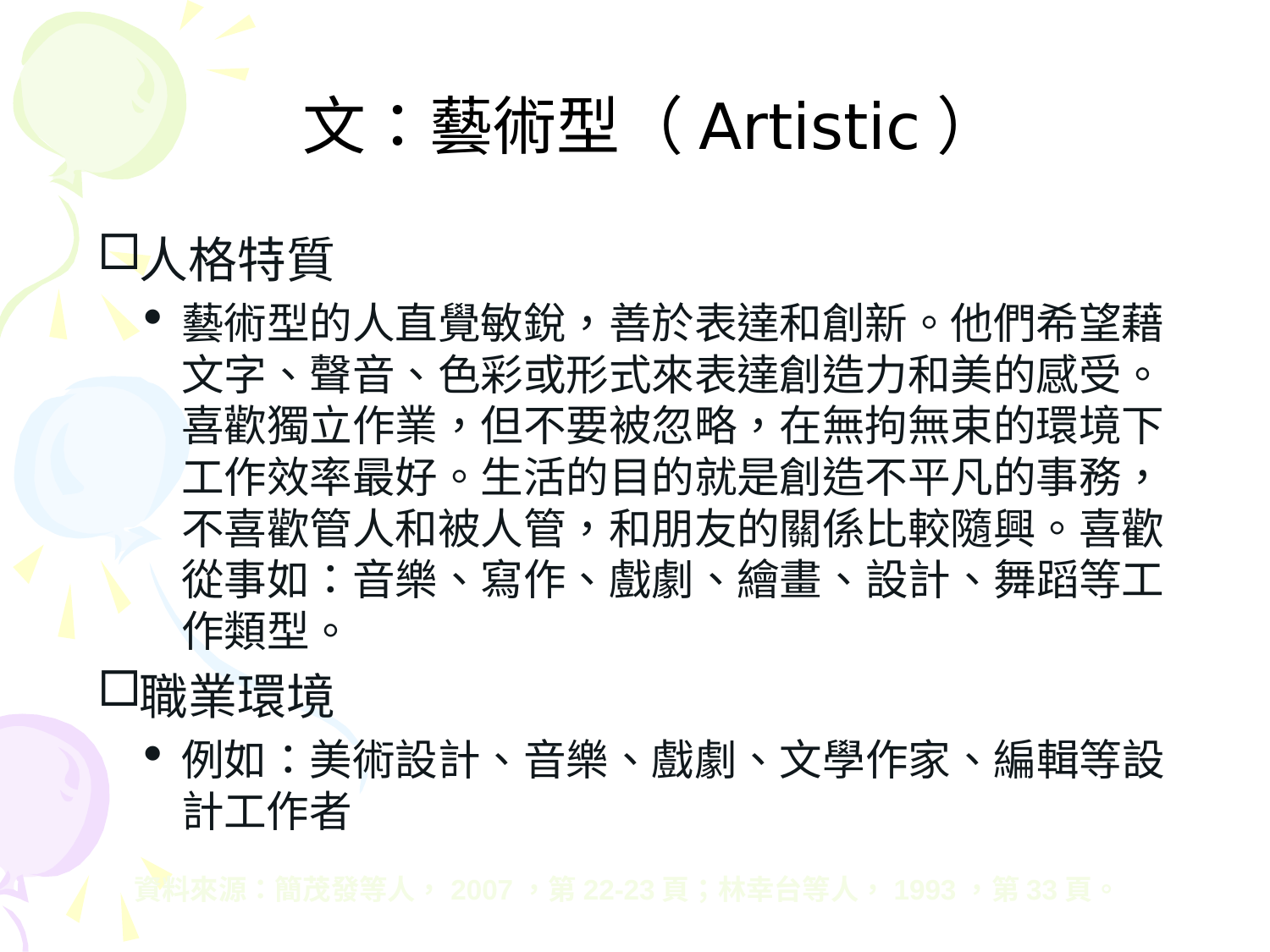

# 文：藝術型（Artistic）
人格特質
藝術型的人直覺敏銳，善於表達和創新。他們希望藉文字、聲音、色彩或形式來表達創造力和美的感受。喜歡獨立作業，但不要被忽略，在無拘無束的環境下工作效率最好。生活的目的就是創造不平凡的事務，不喜歡管人和被人管，和朋友的關係比較隨興。喜歡從事如：音樂、寫作、戲劇、繪畫、設計、舞蹈等工作類型。
職業環境
例如：美術設計、音樂、戲劇、文學作家、編輯等設計工作者
資料來源：簡茂發等人，2007，第22-23頁；林幸台等人，1993，第33頁。